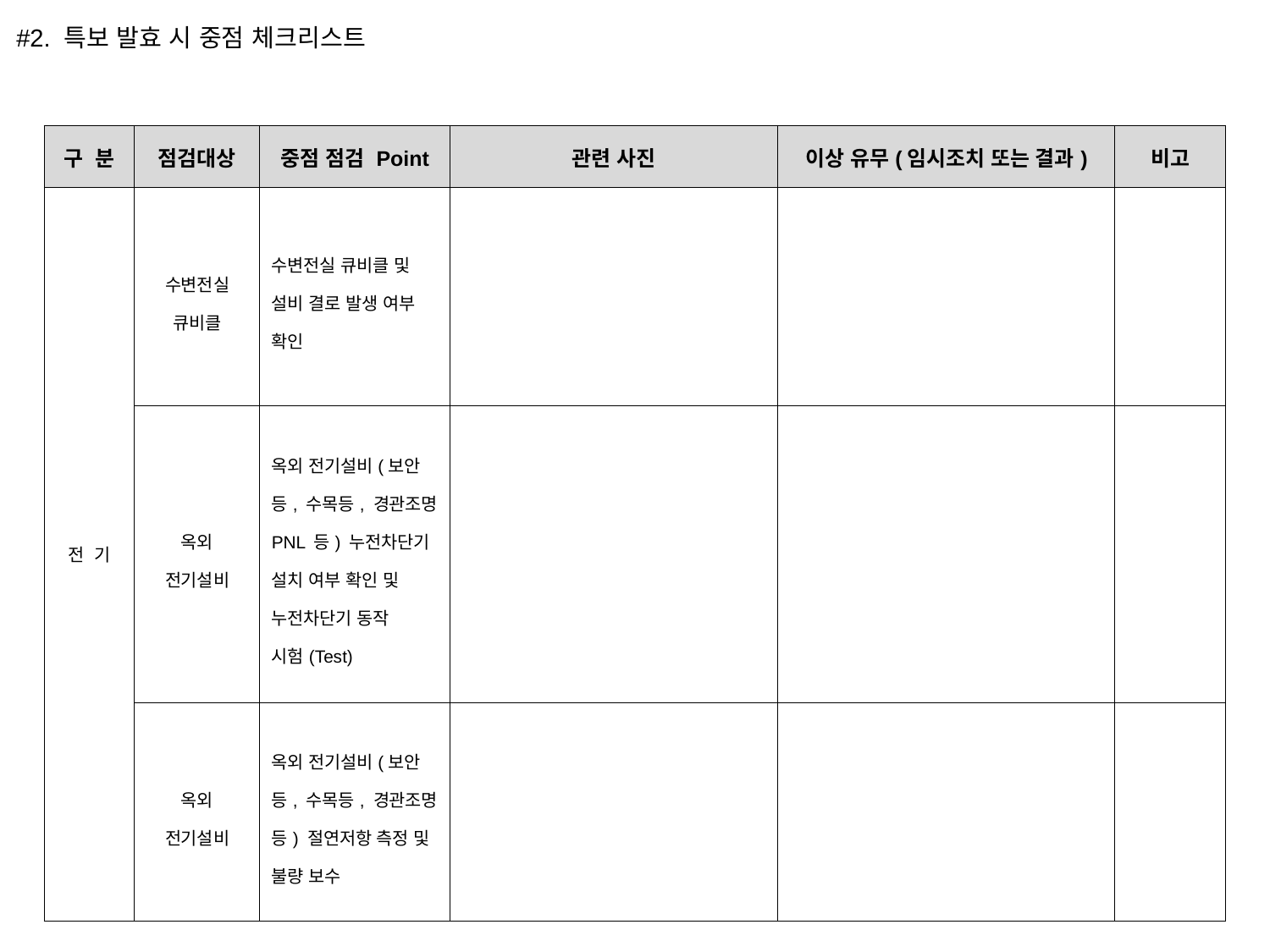

#2. 특보 발효 시 중점 체크리스트
| 구 분 | 점검대상 | 중점 점검 Point | 관련 사진 | 이상 유무(임시조치 또는 결과) | 비고 |
| --- | --- | --- | --- | --- | --- |
| 전 기 | 수변전실 큐비클 | 수변전실 큐비클 및 설비 결로 발생 여부 확인 |  |  |  |
|  | 옥외 전기설비 | 옥외 전기설비(보안등, 수목등, 경관조명 PNL 등) 누전차단기 설치 여부 확인 및 누전차단기 동작 시험(Test) |  |  |  |
|  | 옥외 전기설비 | 옥외 전기설비(보안등, 수목등, 경관조명 등) 절연저항 측정 및 불량 보수 |  |  |  |